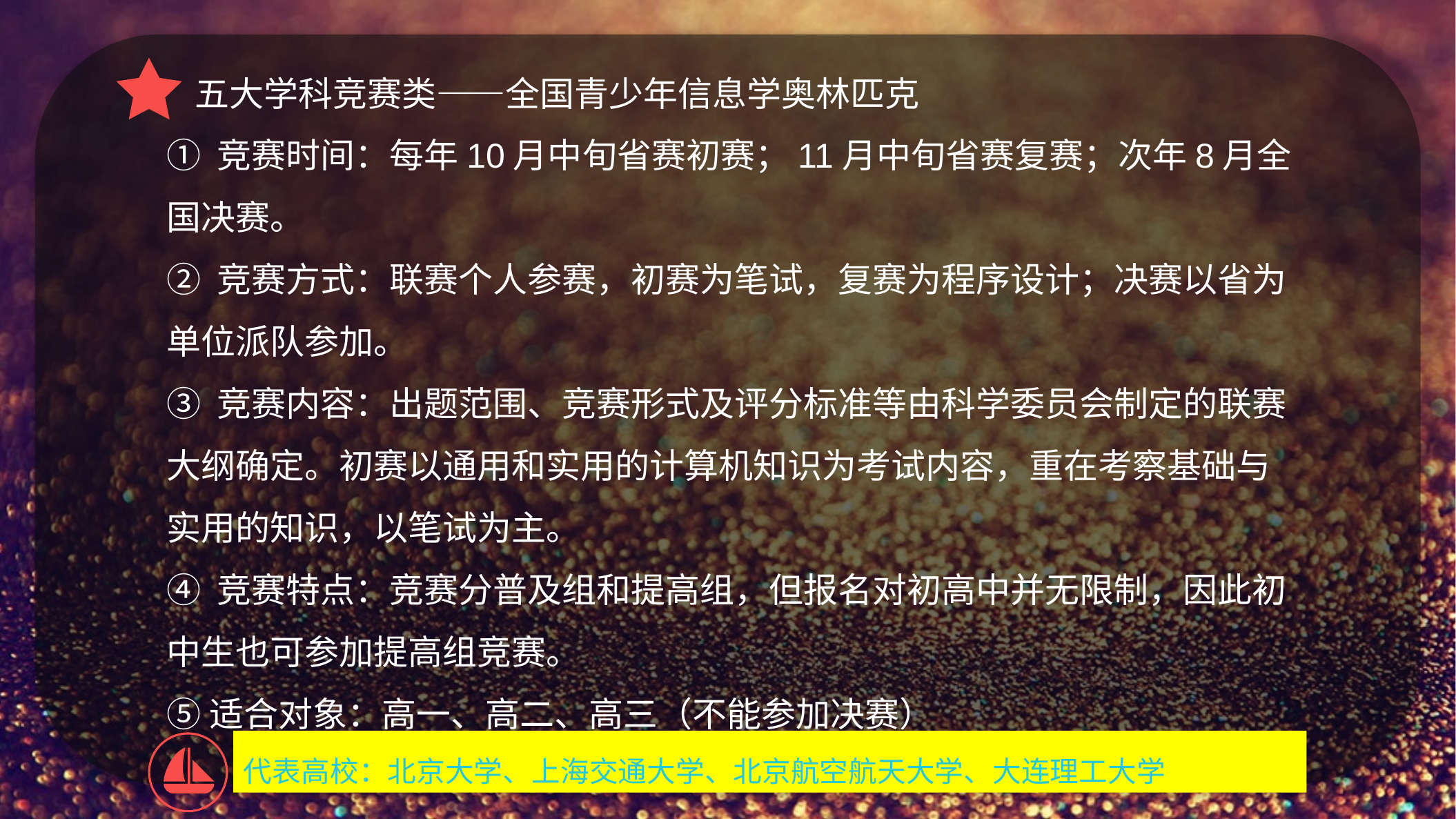

五大学科竞赛类——全国青少年信息学奥林匹克
① 竞赛时间：每年10月中旬省赛初赛；11月中旬省赛复赛；次年8月全国决赛。
② 竞赛方式：联赛个人参赛，初赛为笔试，复赛为程序设计；决赛以省为单位派队参加。
③ 竞赛内容：出题范围、竞赛形式及评分标准等由科学委员会制定的联赛大纲确定。初赛以通用和实用的计算机知识为考试内容，重在考察基础与实用的知识，以笔试为主。
④ 竞赛特点：竞赛分普及组和提高组，但报名对初高中并无限制，因此初中生也可参加提高组竞赛。
⑤适合对象：高一、高二、高三（不能参加决赛）
代表高校：北京大学、上海交通大学、北京航空航天大学、大连理工大学